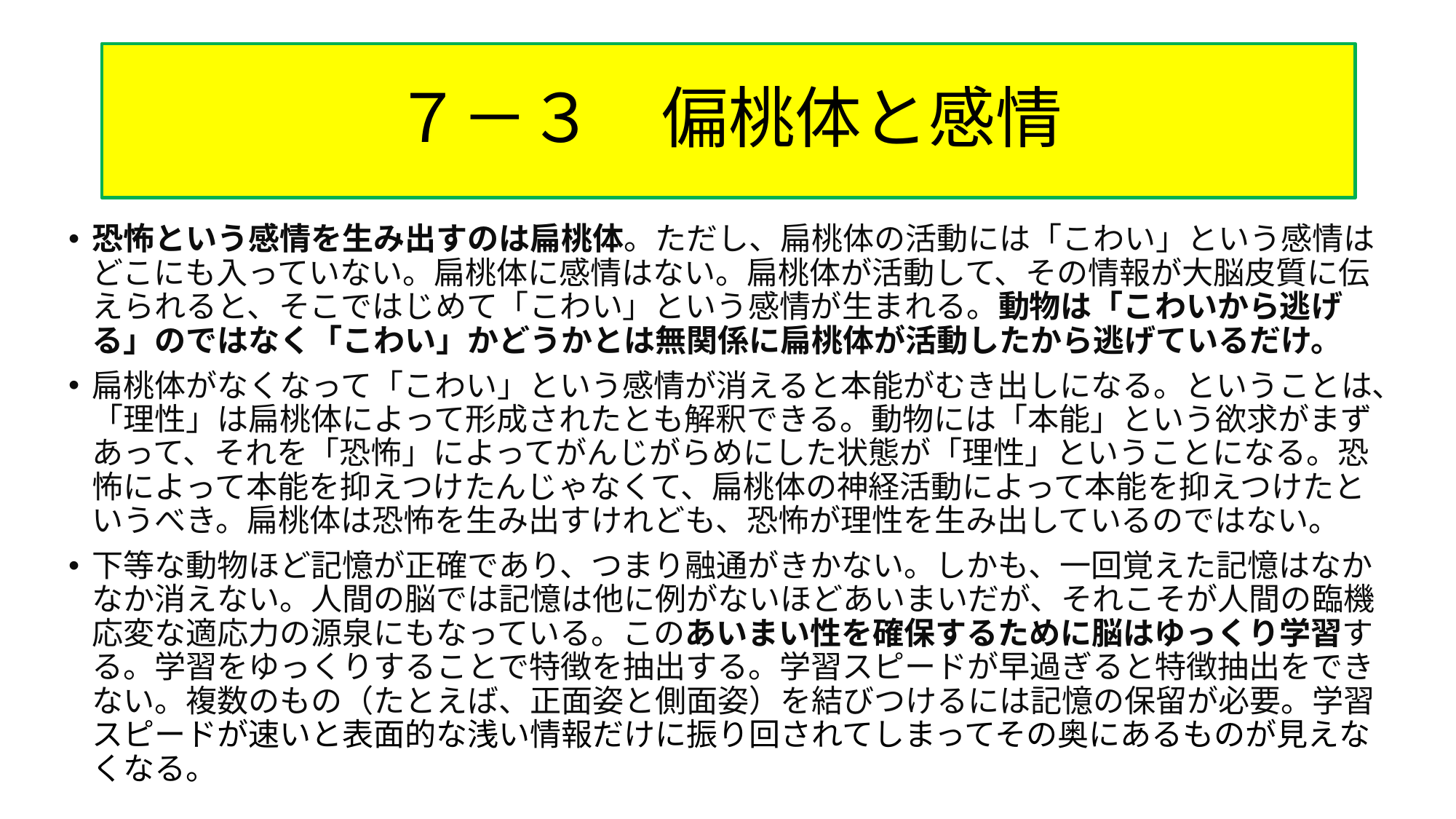

# ７－３　偏桃体と感情
恐怖という感情を生み出すのは扁桃体。ただし、扁桃体の活動には「こわい」という感情はどこにも入っていない。扁桃体に感情はない。扁桃体が活動して、その情報が大脳皮質に伝えられると、そこではじめて「こわい」という感情が生まれる。動物は「こわいから逃げる」のではなく「こわい」かどうかとは無関係に扁桃体が活動したから逃げているだけ。
扁桃体がなくなって「こわい」という感情が消えると本能がむき出しになる。ということは、「理性」は扁桃体によって形成されたとも解釈できる。動物には「本能」という欲求がまずあって、それを「恐怖」によってがんじがらめにした状態が「理性」ということになる。恐怖によって本能を抑えつけたんじゃなくて、扁桃体の神経活動によって本能を抑えつけたというべき。扁桃体は恐怖を生み出すけれども、恐怖が理性を生み出しているのではない。
下等な動物ほど記憶が正確であり、つまり融通がきかない。しかも、一回覚えた記憶はなかなか消えない。人間の脳では記憶は他に例がないほどあいまいだが、それこそが人間の臨機応変な適応力の源泉にもなっている。このあいまい性を確保するために脳はゆっくり学習する。学習をゆっくりすることで特徴を抽出する。学習スピードが早過ぎると特徴抽出をできない。複数のもの（たとえば、正面姿と側面姿）を結びつけるには記憶の保留が必要。学習スピードが速いと表面的な浅い情報だけに振り回されてしまってその奥にあるものが見えなくなる。